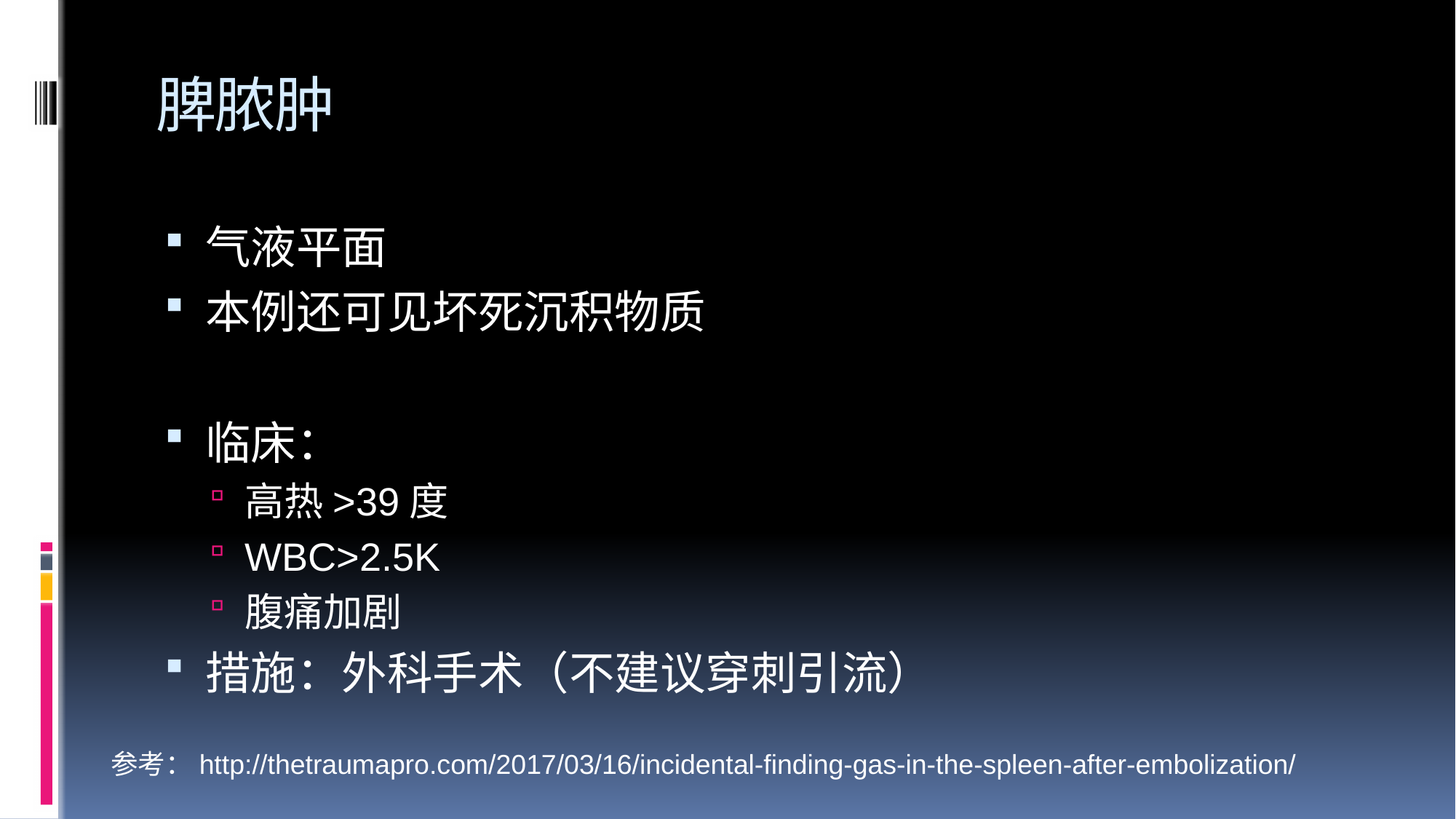

# 脾脓肿
气液平面
本例还可见坏死沉积物质

临床：
高热>39度
WBC>2.5K
腹痛加剧
措施：外科手术（不建议穿刺引流）
参考：http://thetraumapro.com/2017/03/16/incidental-finding-gas-in-the-spleen-after-embolization/